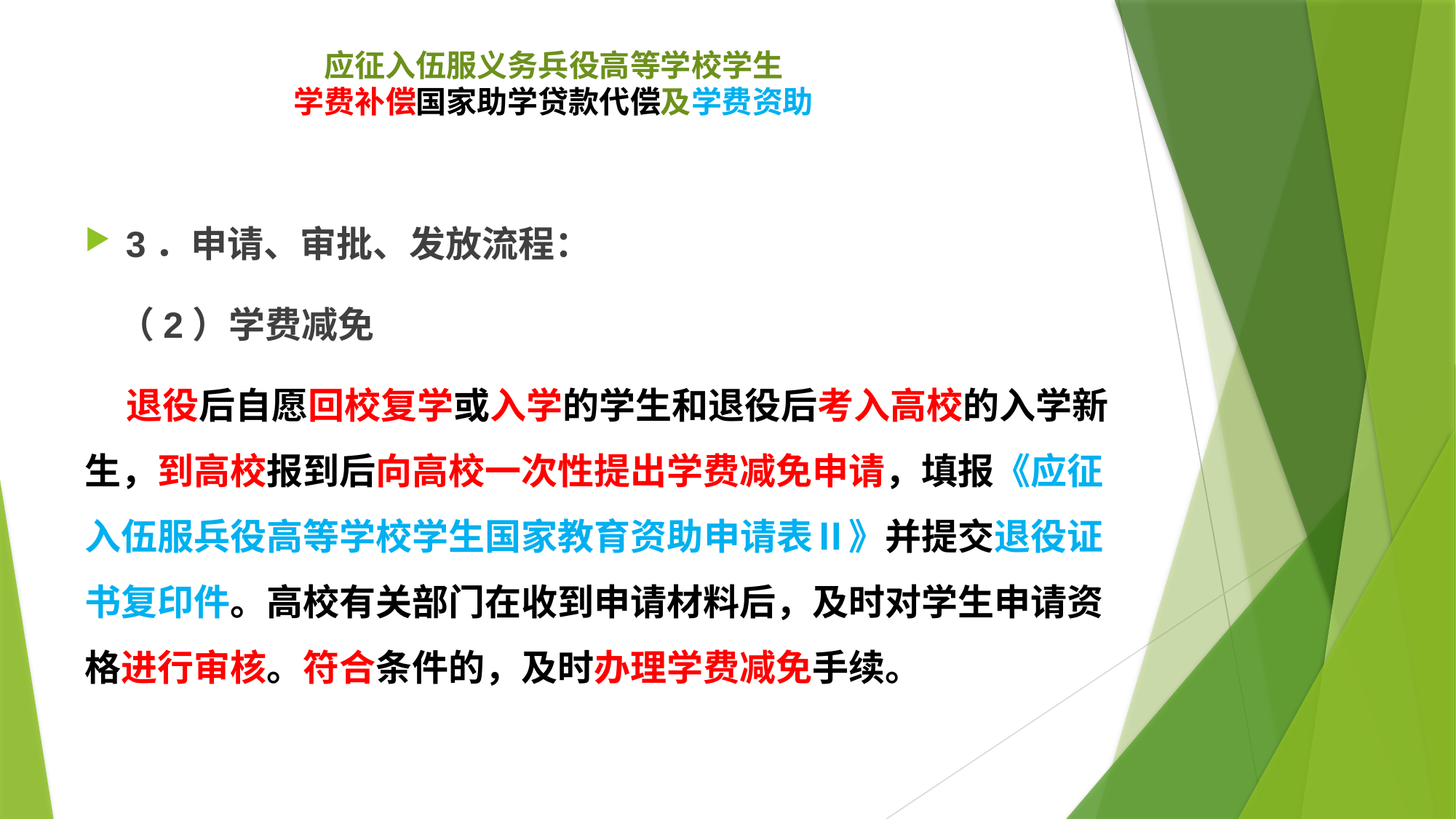

# 应征入伍服义务兵役高等学校学生 学费补偿国家助学贷款代偿及学费资助
3．申请、审批、发放流程：
   （2）学费减免
    退役后自愿回校复学或入学的学生和退役后考入高校的入学新生，到高校报到后向高校一次性提出学费减免申请，填报《应征入伍服兵役高等学校学生国家教育资助申请表Ⅱ》并提交退役证书复印件。高校有关部门在收到申请材料后，及时对学生申请资格进行审核。符合条件的，及时办理学费减免手续。